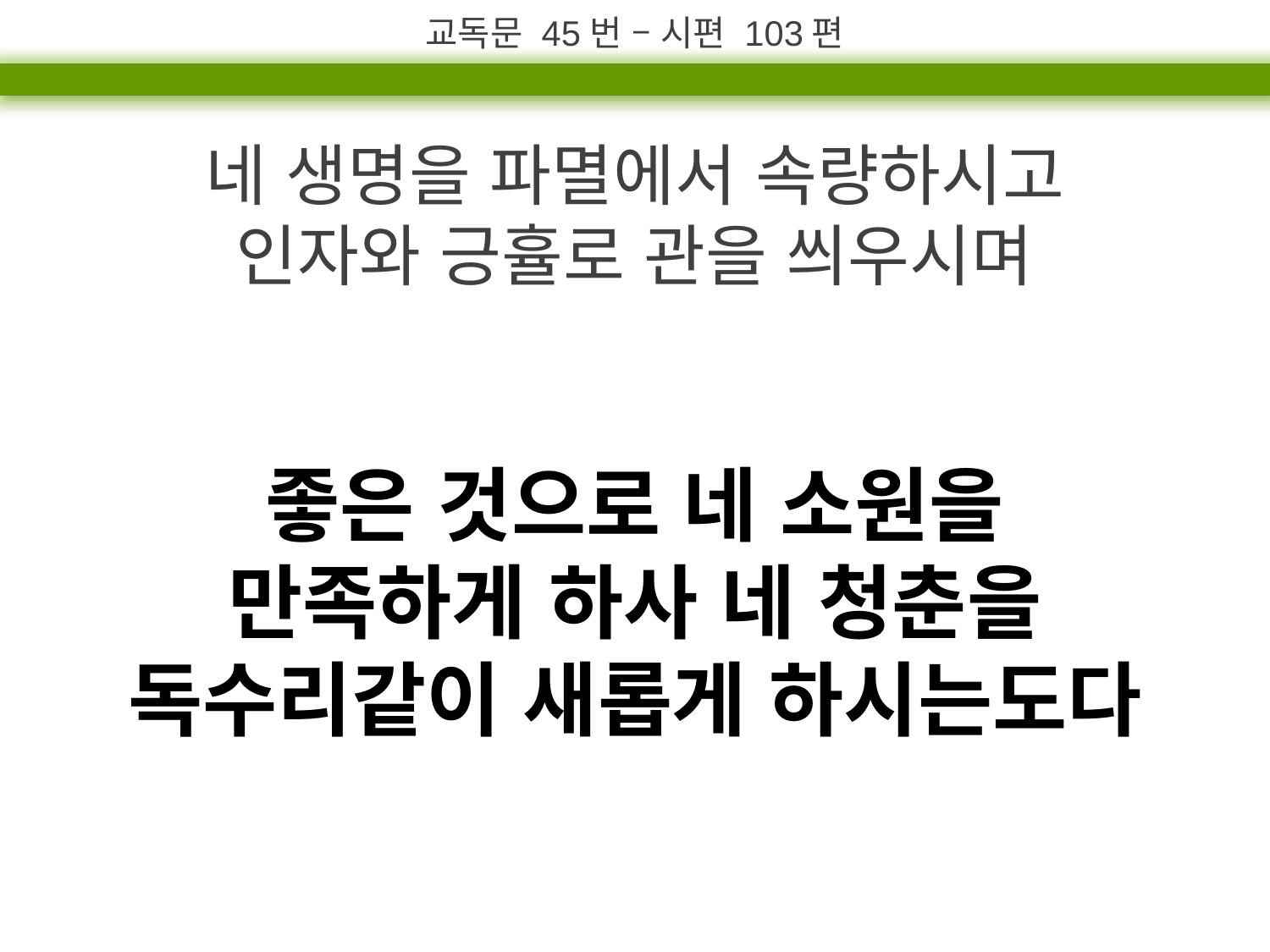

교독문 45번 – 시편 103편

네 생명을 파멸에서 속량하시고
인자와 긍휼로 관을 씌우시며
좋은 것으로 네 소원을
만족하게 하사 네 청춘을
독수리같이 새롭게 하시는도다